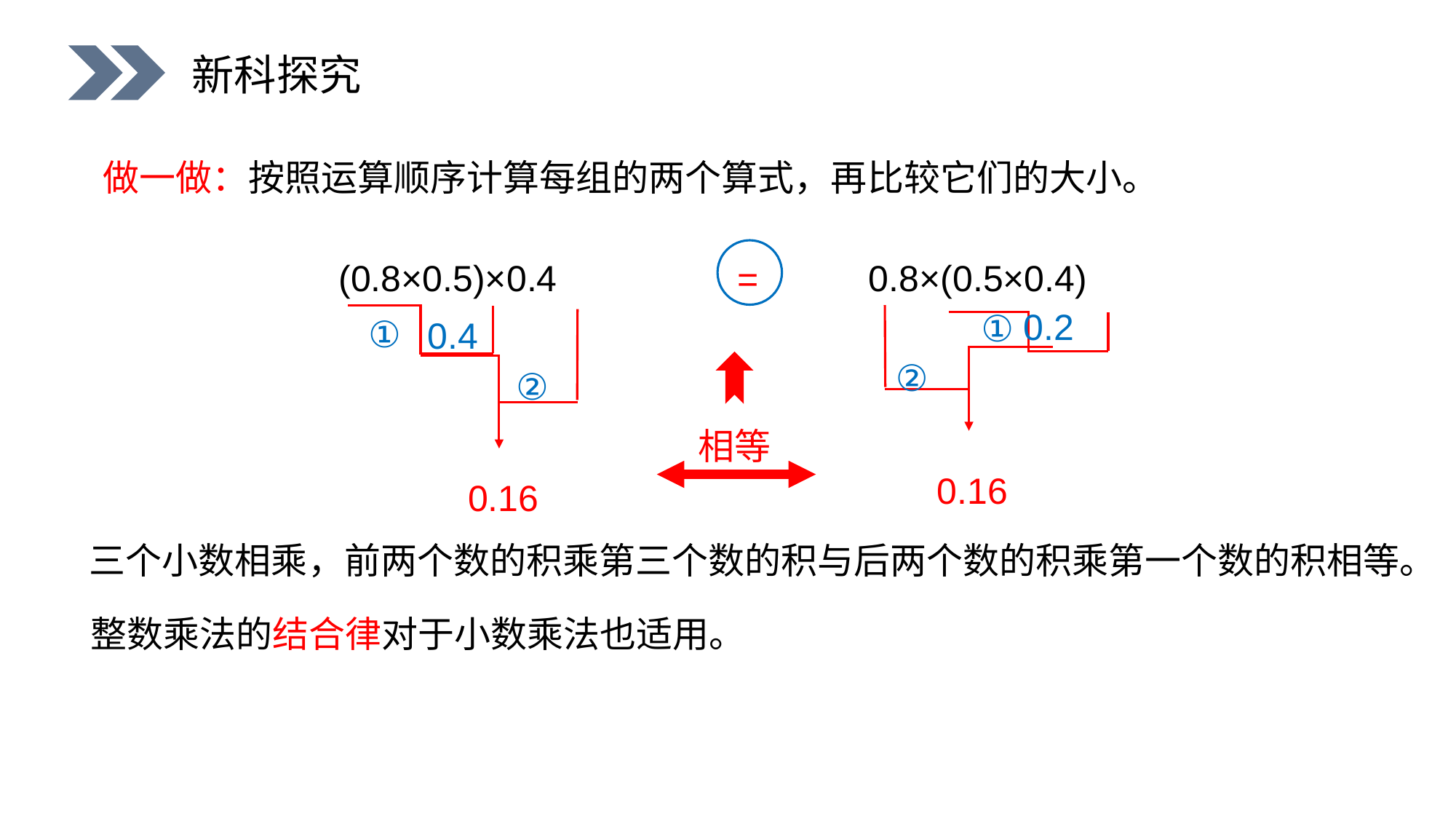

新科探究
做一做：按照运算顺序计算每组的两个算式，再比较它们的大小。
(0.8×0.5)×0.4
0.8×(0.5×0.4)
=

0.2
①
①
0.4
②
②

相等
0.16
0.16
三个小数相乘，前两个数的积乘第三个数的积与后两个数的积乘第一个数的积相等。
整数乘法的结合律对于小数乘法也适用。